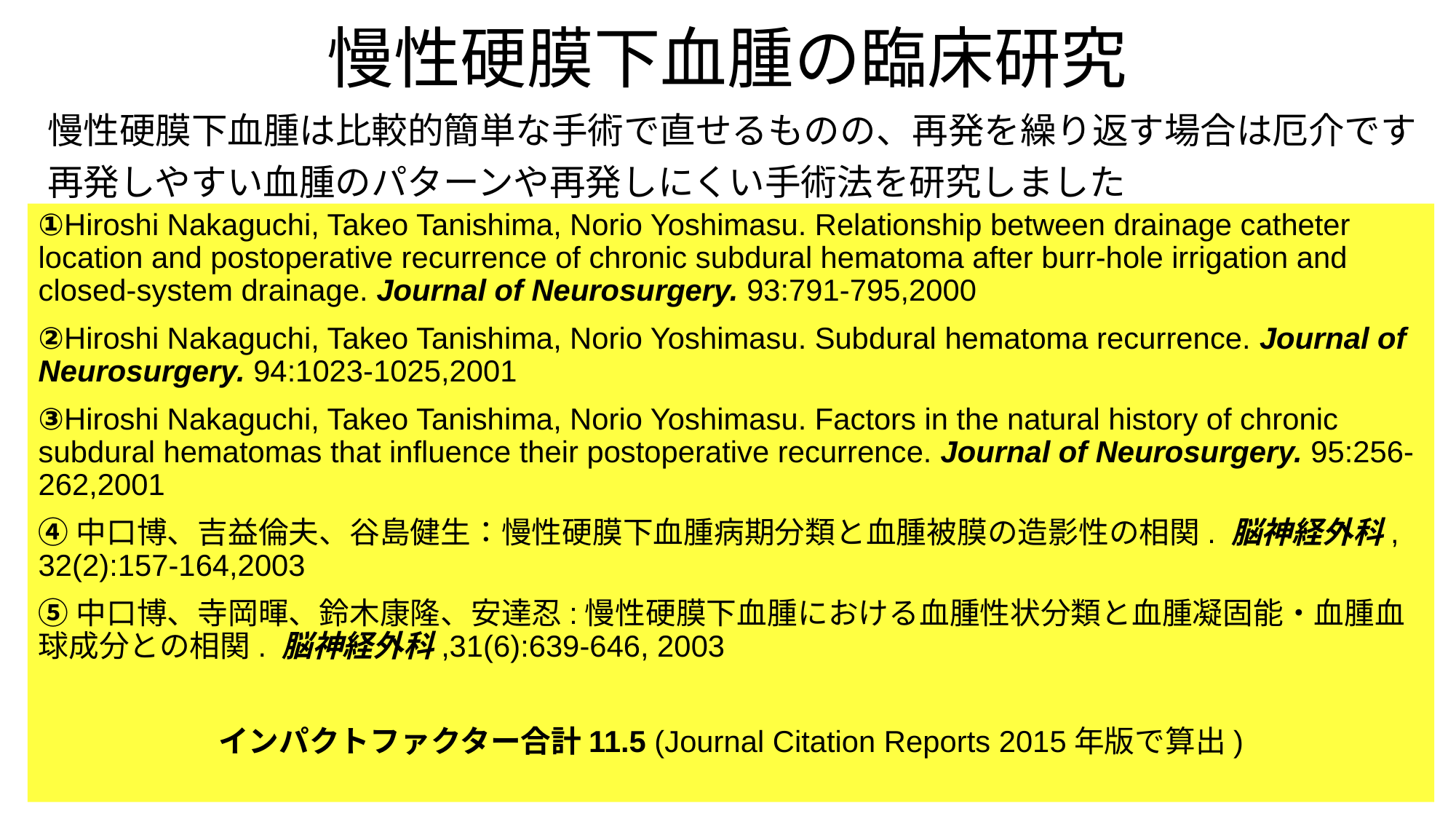

# 慢性硬膜下血腫の臨床研究
慢性硬膜下血腫は比較的簡単な手術で直せるものの、再発を繰り返す場合は厄介です
再発しやすい血腫のパターンや再発しにくい手術法を研究しました
①Hiroshi Nakaguchi, Takeo Tanishima, Norio Yoshimasu. Relationship between drainage catheter location and postoperative recurrence of chronic subdural hematoma after burr-hole irrigation and closed-system drainage. Journal of Neurosurgery. 93:791-795,2000
②Hiroshi Nakaguchi, Takeo Tanishima, Norio Yoshimasu. Subdural hematoma recurrence. Journal of Neurosurgery. 94:1023-1025,2001
③Hiroshi Nakaguchi, Takeo Tanishima, Norio Yoshimasu. Factors in the natural history of chronic subdural hematomas that influence their postoperative recurrence. Journal of Neurosurgery. 95:256-262,2001
④中口博、吉益倫夫、谷島健生：慢性硬膜下血腫病期分類と血腫被膜の造影性の相関. 脳神経外科, 32(2):157-164,2003
⑤中口博、寺岡暉、鈴木康隆、安達忍:慢性硬膜下血腫における血腫性状分類と血腫凝固能・血腫血球成分との相関. 脳神経外科,31(6):639-646, 2003

インパクトファクター合計11.5 (Journal Citation Reports 2015年版で算出)